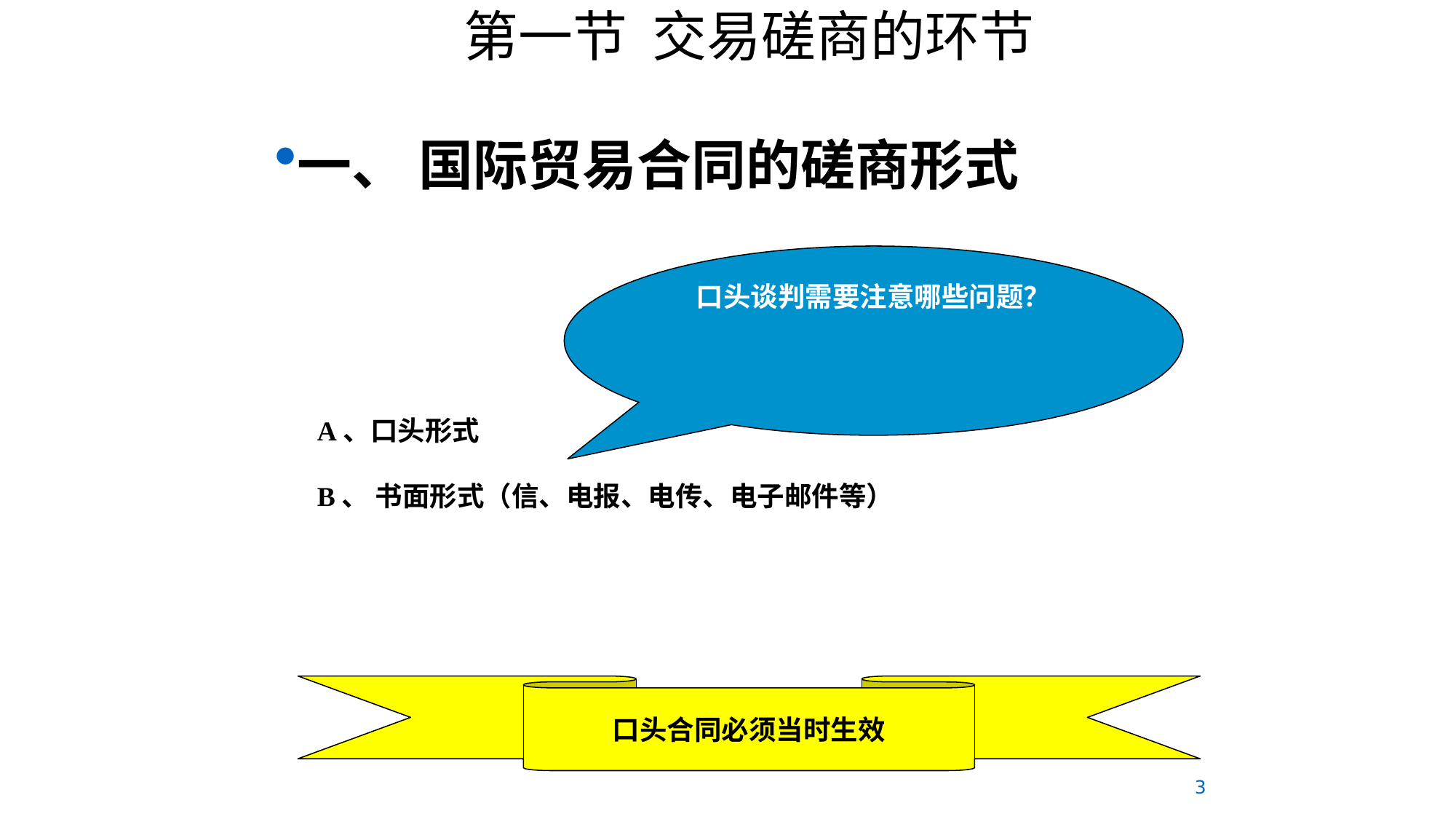

第一节  交易磋商的环节
一、 国际贸易合同的磋商形式

口头谈判需要注意哪些问题？

A、口头形式

B、 书面形式（信、电报、电传、电子邮件等）

口头合同必须当时生效
3